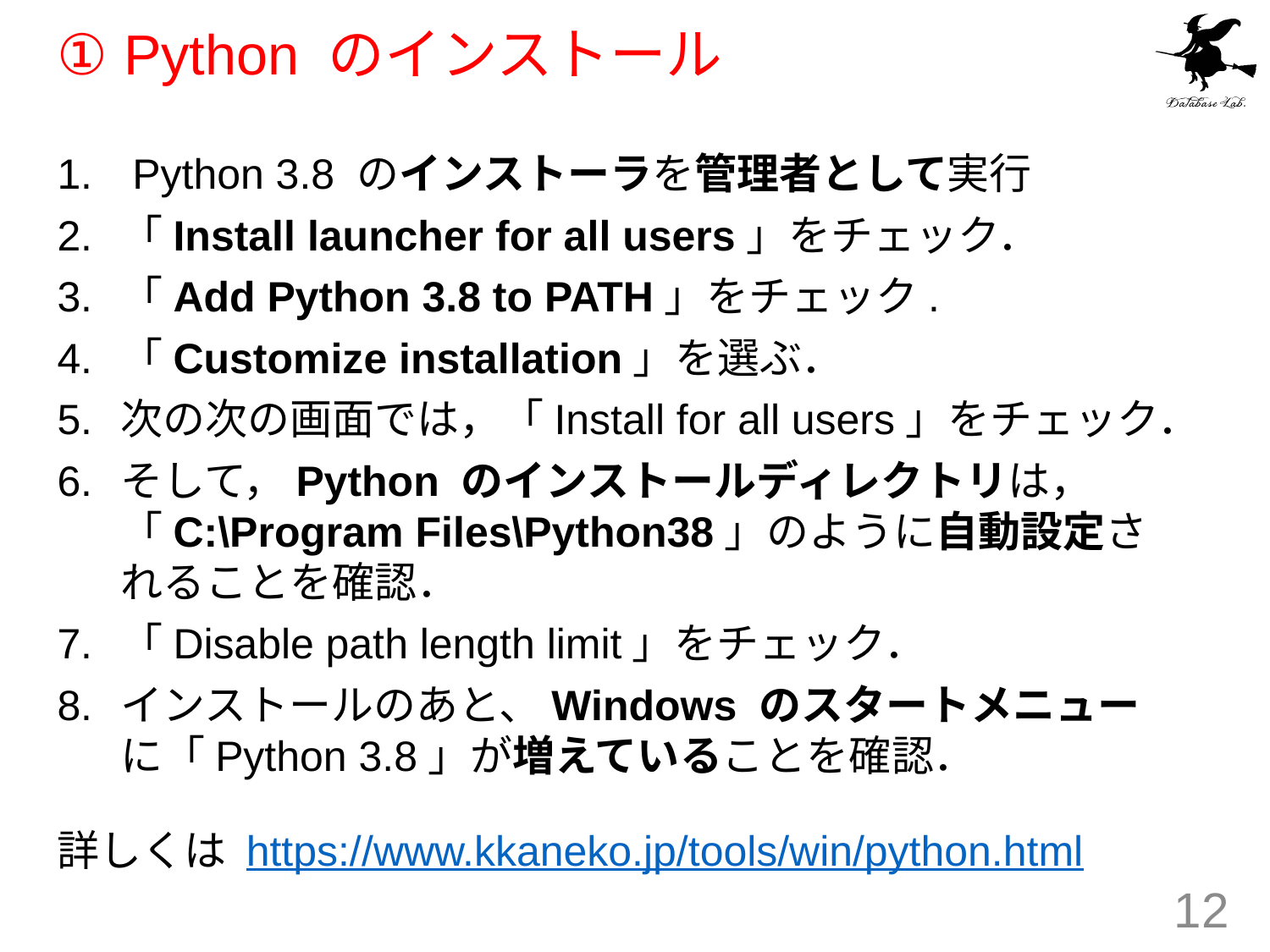

# ① Python のインストール
 Python 3.8 のインストーラを管理者として実行
「Install launcher for all users」をチェック．
「Add Python 3.8 to PATH」をチェック.
「Customize installation」を選ぶ．
次の次の画面では，「Install for all users」をチェック．
そして，Python のインストールディレクトリは，「C:\Program Files\Python38」のように自動設定されることを確認．
「Disable path length limit」をチェック．
インストールのあと、Windows のスタートメニューに「Python 3.8」が増えていることを確認．

詳しくは https://www.kkaneko.jp/tools/win/python.html
12